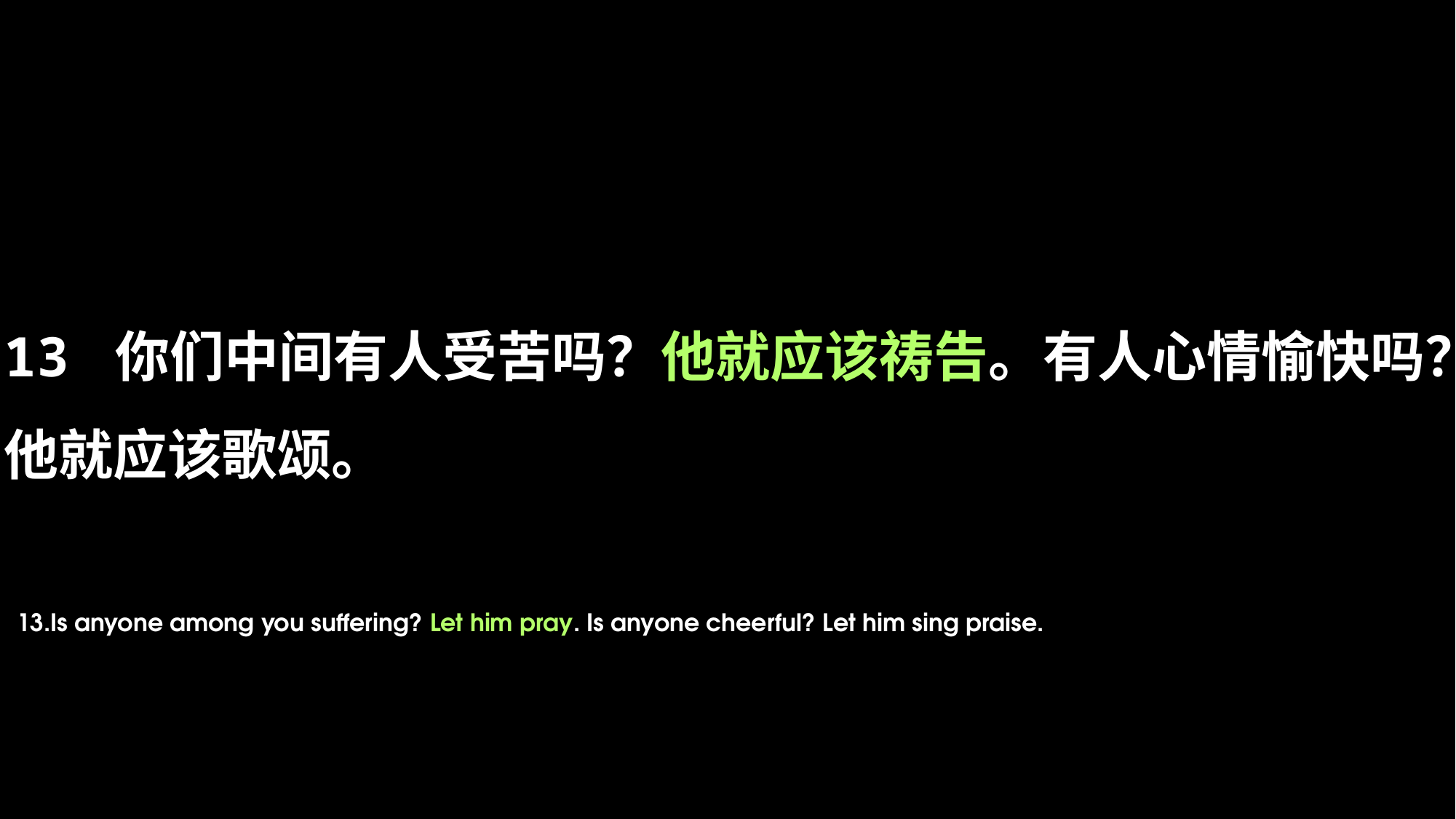

13 你们中间有人受苦吗？他就应该祷告。有人心情愉快吗？他就应该歌颂。
13.Is anyone among you suffering? Let him pray. Is anyone cheerful? Let him sing praise.